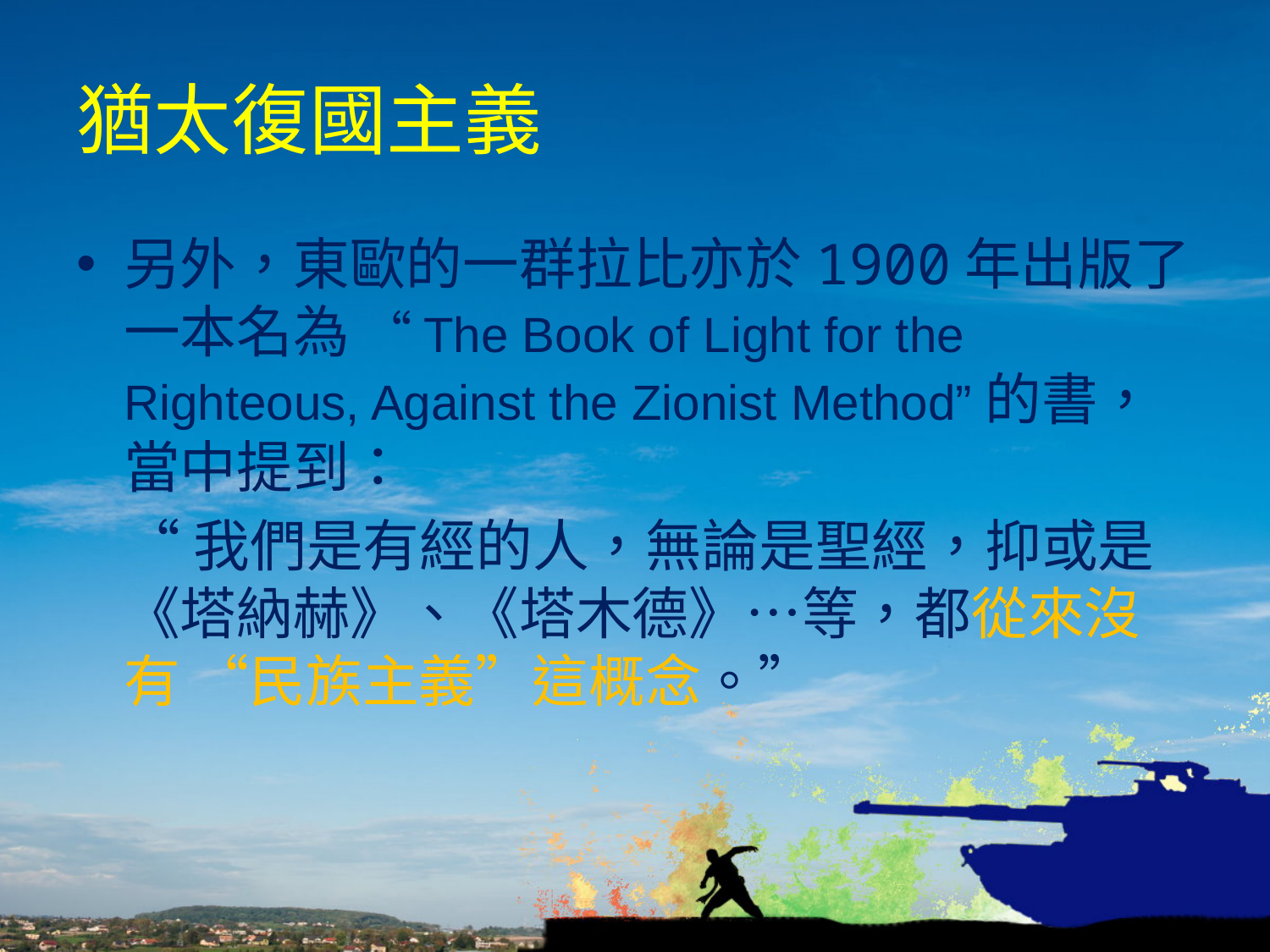

# 猶太復國主義
另外，東歐的一群拉比亦於1900年出版了一本名為 “The Book of Light for the Righteous, Against the Zionist Method”的書，當中提到：
	“我們是有經的人，無論是聖經，抑或是《塔納赫》、《塔木德》…等，都從來沒有 “民族主義”這概念。”